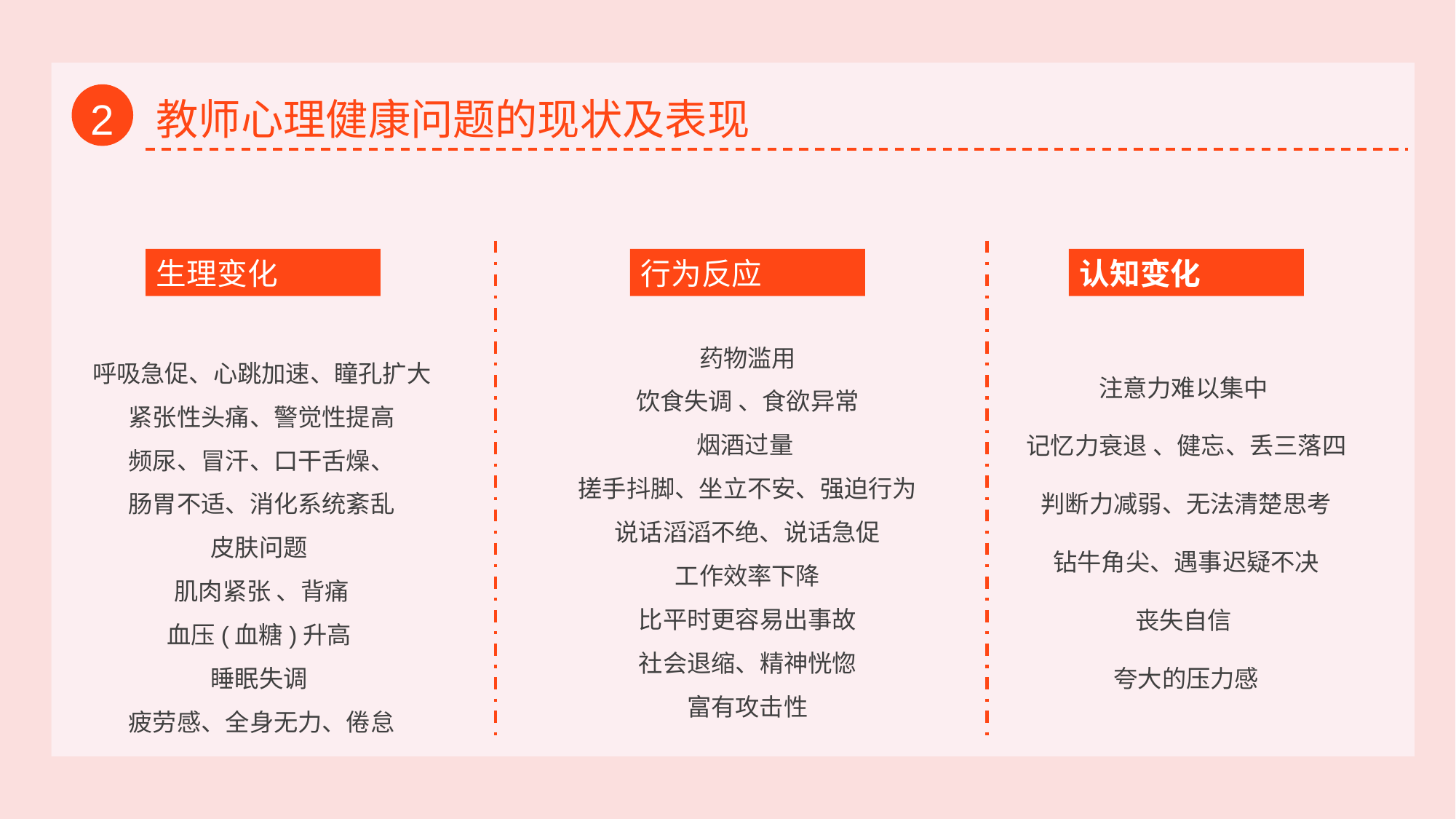

2
教师心理健康问题的现状及表现
生理变化
行为反应
认知变化
药物滥用
饮食失调 、食欲异常
烟酒过量
搓手抖脚、坐立不安、强迫行为
说话滔滔不绝、说话急促
工作效率下降
比平时更容易出事故
社会退缩、精神恍惚
富有攻击性
呼吸急促、心跳加速、瞳孔扩大
紧张性头痛、警觉性提高
频尿、冒汗、口干舌燥、
肠胃不适、消化系统紊乱
皮肤问题
肌肉紧张 、背痛
血压(血糖)升高
睡眠失调
疲劳感、全身无力、倦怠

注意力难以集中
记忆力衰退 、健忘、丢三落四
判断力减弱、无法清楚思考
钻牛角尖、遇事迟疑不决
丧失自信
夸大的压力感